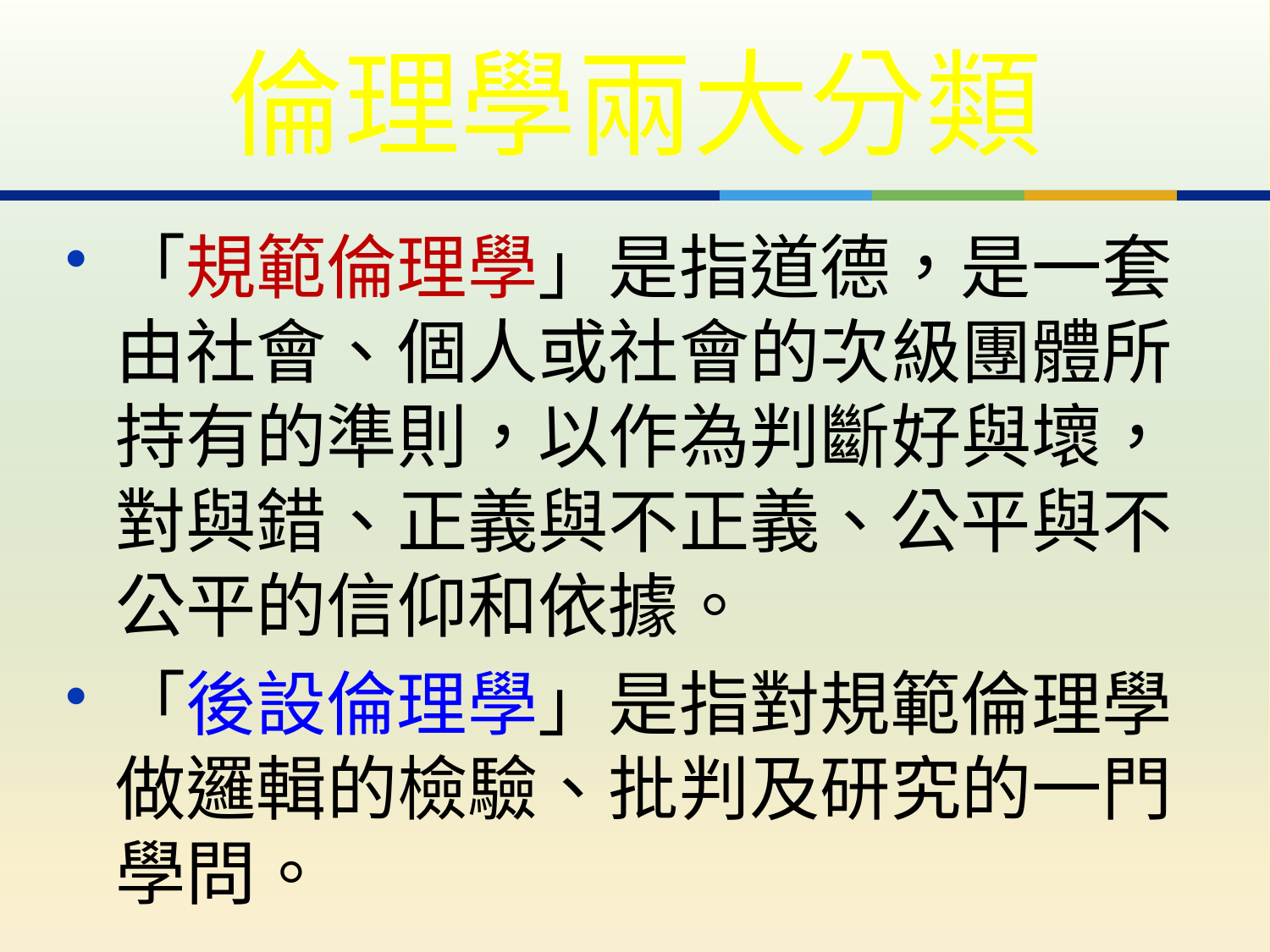

# 倫理學兩大分類
「規範倫理學」是指道德，是一套由社會、個人或社會的次級團體所持有的準則，以作為判斷好與壞，對與錯、正義與不正義、公平與不公平的信仰和依據。
「後設倫理學」是指對規範倫理學做邏輯的檢驗、批判及研究的一門學問。